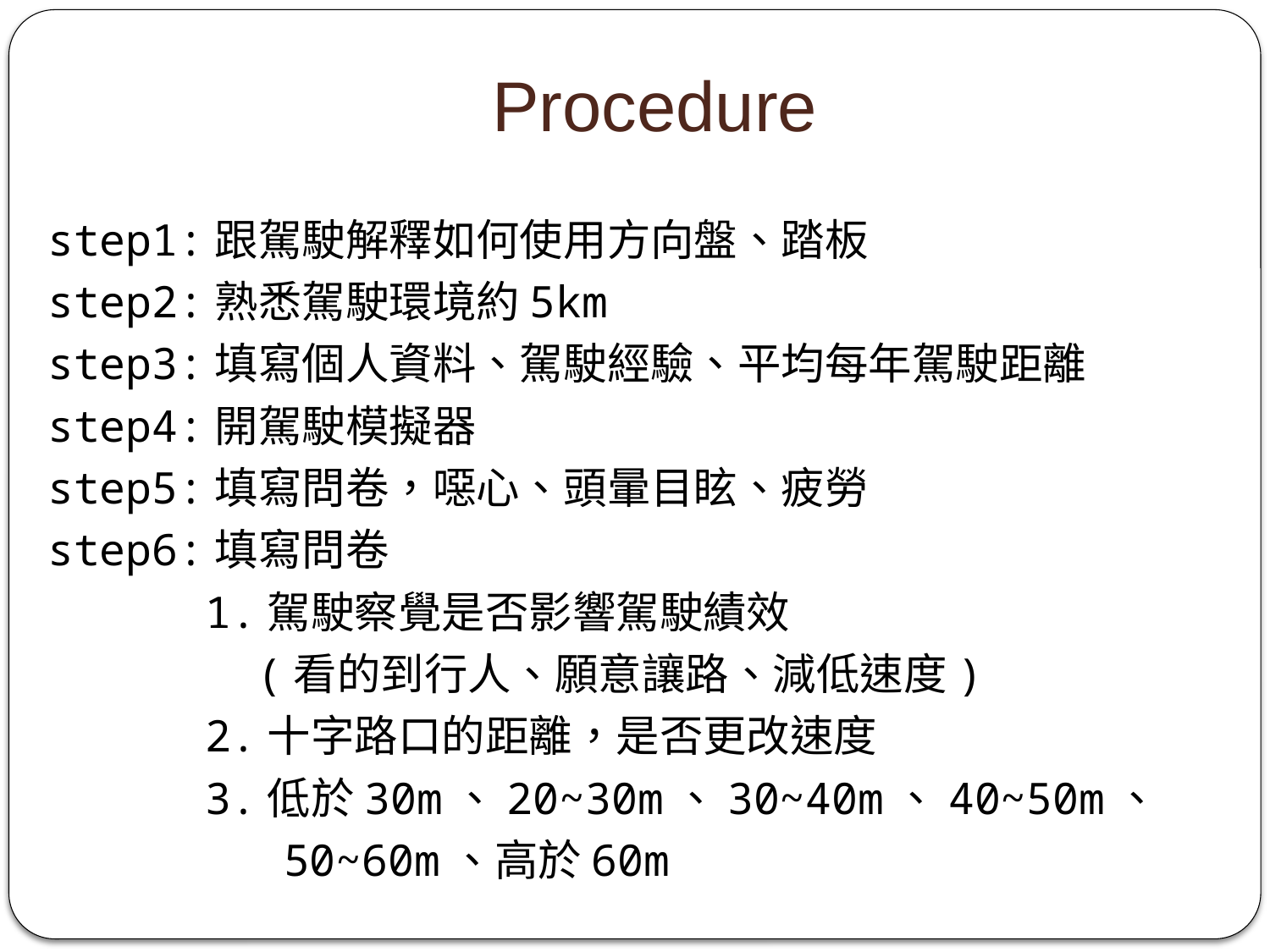

# Procedure
step1:跟駕駛解釋如何使用方向盤、踏板
step2:熟悉駕駛環境約5km
step3:填寫個人資料、駕駛經驗、平均每年駕駛距離
step4:開駕駛模擬器
step5:填寫問卷，噁心、頭暈目眩、疲勞
step6:填寫問卷
      1.駕駛察覺是否影響駕駛績效
        (看的到行人、願意讓路、減低速度)
      2.十字路口的距離，是否更改速度
      3.低於30m、20~30m、30~40m、40~50m、
         50~60m、高於60m